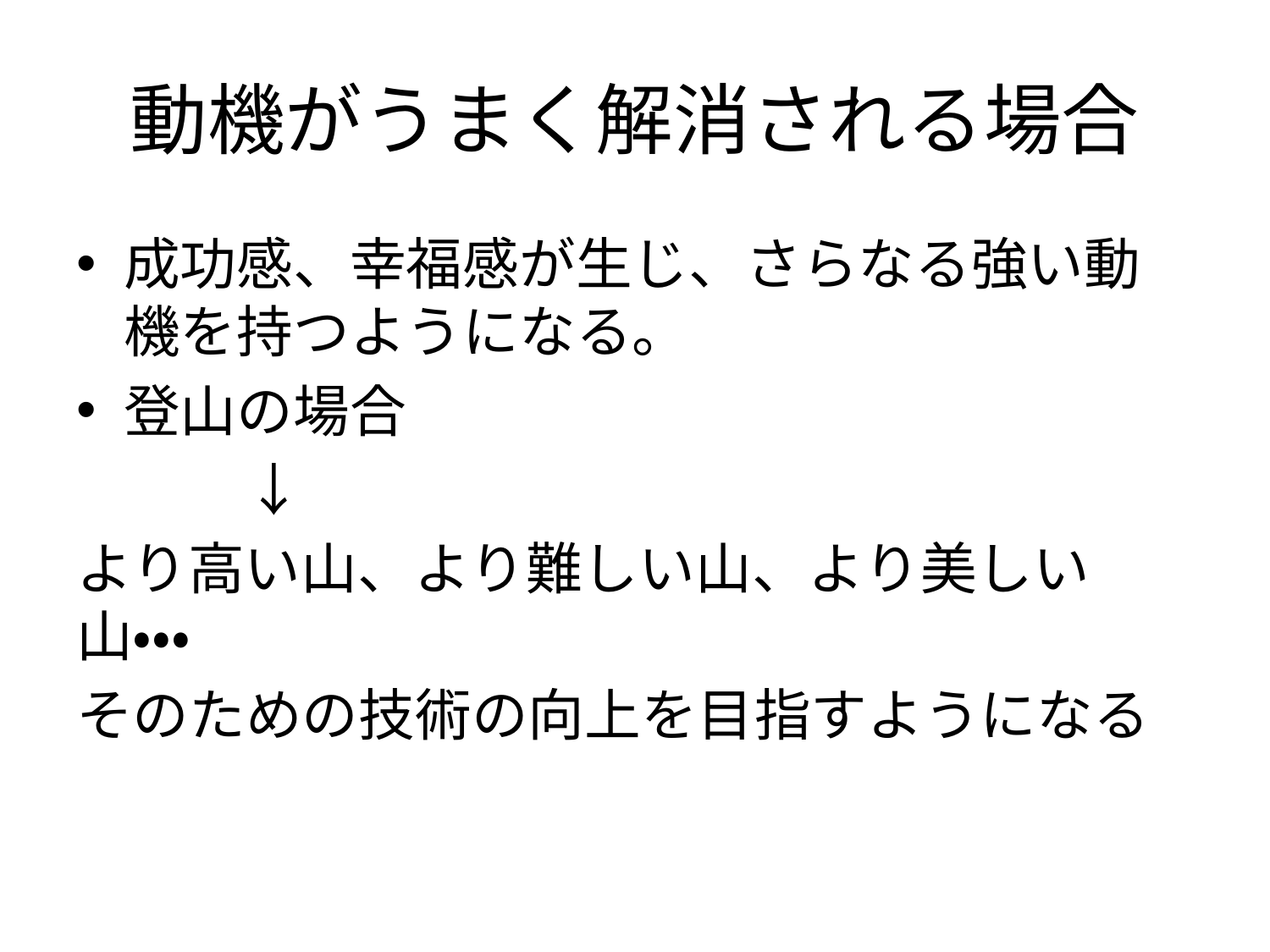

# 動機がうまく解消される場合
成功感、幸福感が生じ、さらなる強い動機を持つようになる。
登山の場合
　　　↓
より高い山、より難しい山、より美しい山・・・
そのための技術の向上を目指すようになる